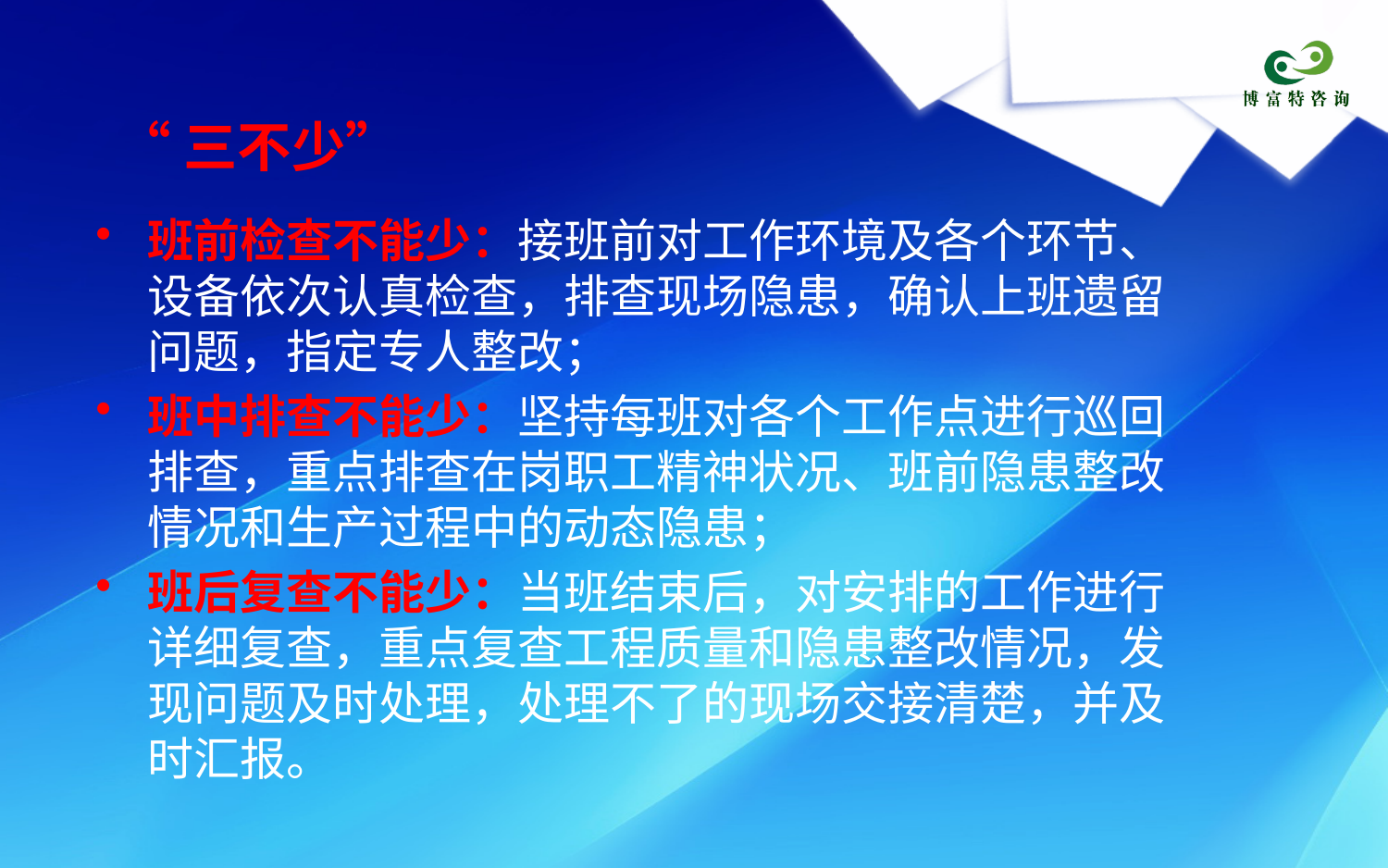

“三不少”
班前检查不能少：接班前对工作环境及各个环节、设备依次认真检查，排查现场隐患，确认上班遗留问题，指定专人整改；
班中排查不能少：坚持每班对各个工作点进行巡回排查，重点排查在岗职工精神状况、班前隐患整改情况和生产过程中的动态隐患；
班后复查不能少：当班结束后，对安排的工作进行详细复查，重点复查工程质量和隐患整改情况，发现问题及时处理，处理不了的现场交接清楚，并及时汇报。